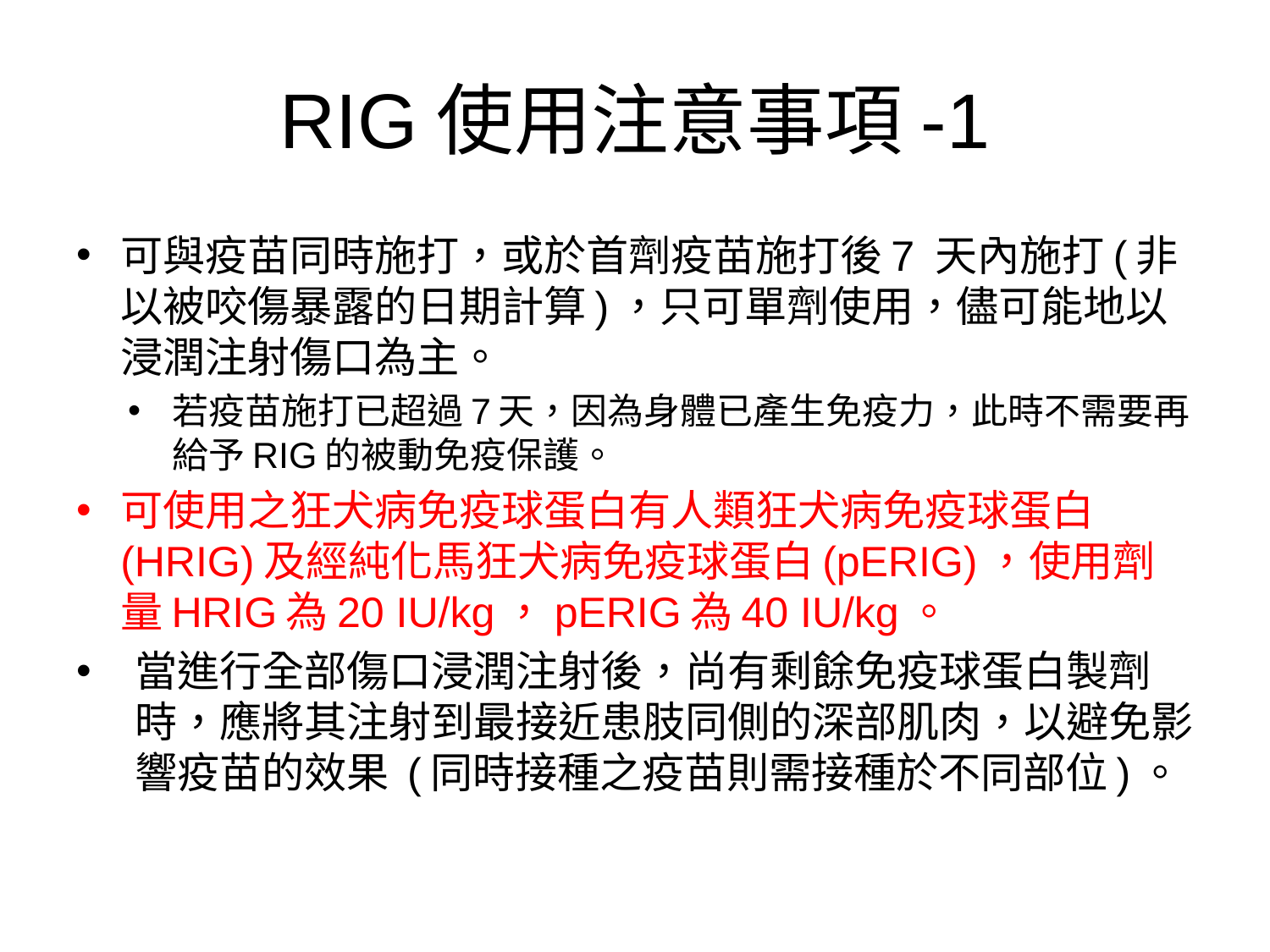

# RIG使用注意事項-1
可與疫苗同時施打，或於首劑疫苗施打後7 天內施打(非以被咬傷暴露的日期計算)，只可單劑使用，儘可能地以浸潤注射傷口為主。
若疫苗施打已超過7天，因為身體已產生免疫力，此時不需要再給予RIG的被動免疫保護。
可使用之狂犬病免疫球蛋白有人類狂犬病免疫球蛋白(HRIG)及經純化馬狂犬病免疫球蛋白(pERIG)，使用劑量HRIG為20 IU/kg，pERIG為40 IU/kg。
當進行全部傷口浸潤注射後，尚有剩餘免疫球蛋白製劑時，應將其注射到最接近患肢同側的深部肌肉，以避免影響疫苗的效果 (同時接種之疫苗則需接種於不同部位)。